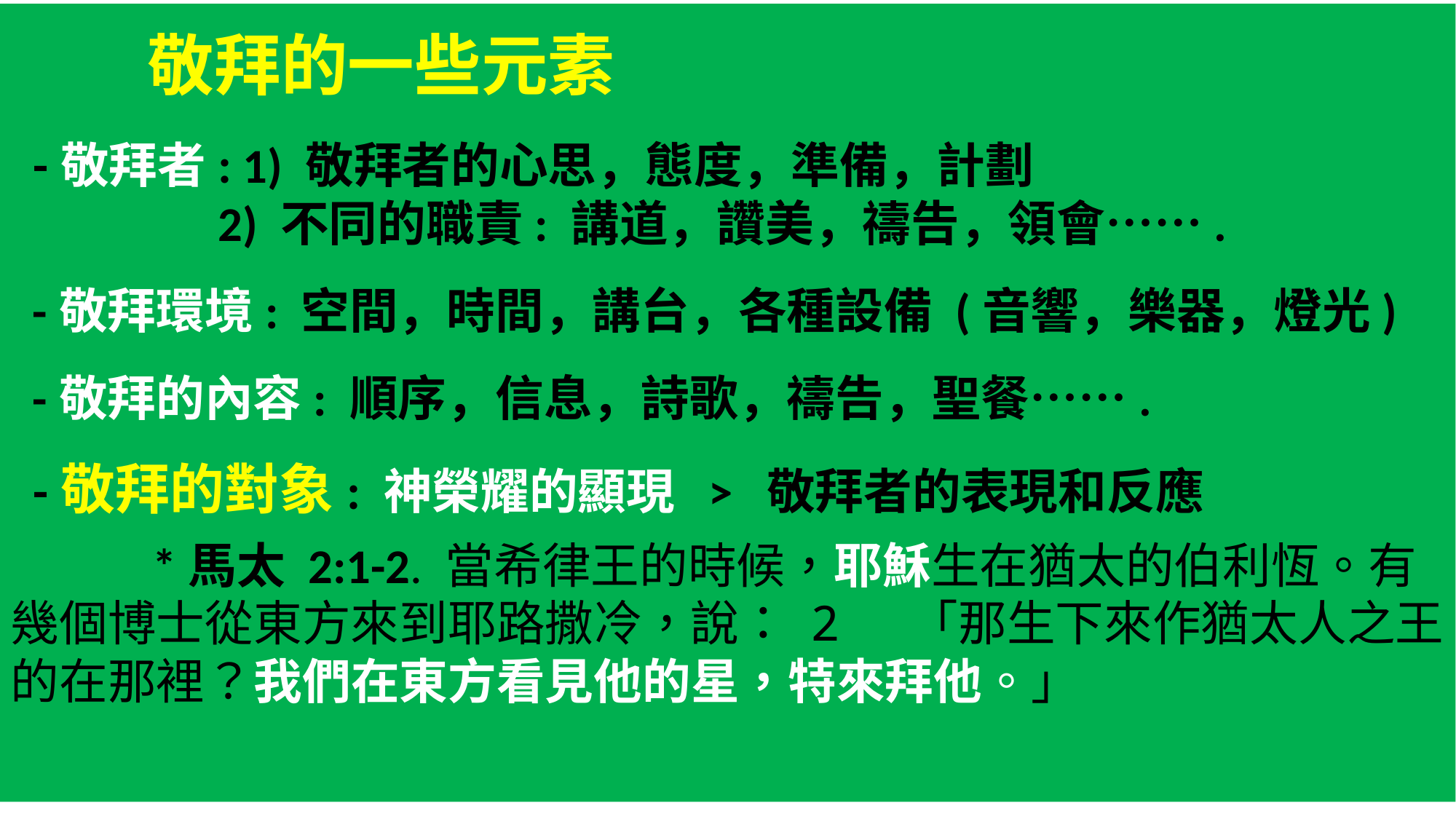

敬拜的一些元素

  -敬拜者: 1) 敬拜者的心思，態度，準備，計劃
                   2) 不同的職責: 講道，讚美，禱告，領會…….

  -敬拜環境: 空間，時間，講台，各種設備 (音響，樂器，燈光)

  -敬拜的內容: 順序，信息，詩歌，禱告，聖餐…….

  -敬拜的對象: 神榮耀的顯現  >  敬拜者的表現和反應

             *馬太 2:1-2. 當希律王的時候，耶穌生在猶太的伯利恆。有幾個博士從東方來到耶路撒冷，說： 2  「那生下來作猶太人之王的在那裡？我們在東方看見他的星，特來拜他。」